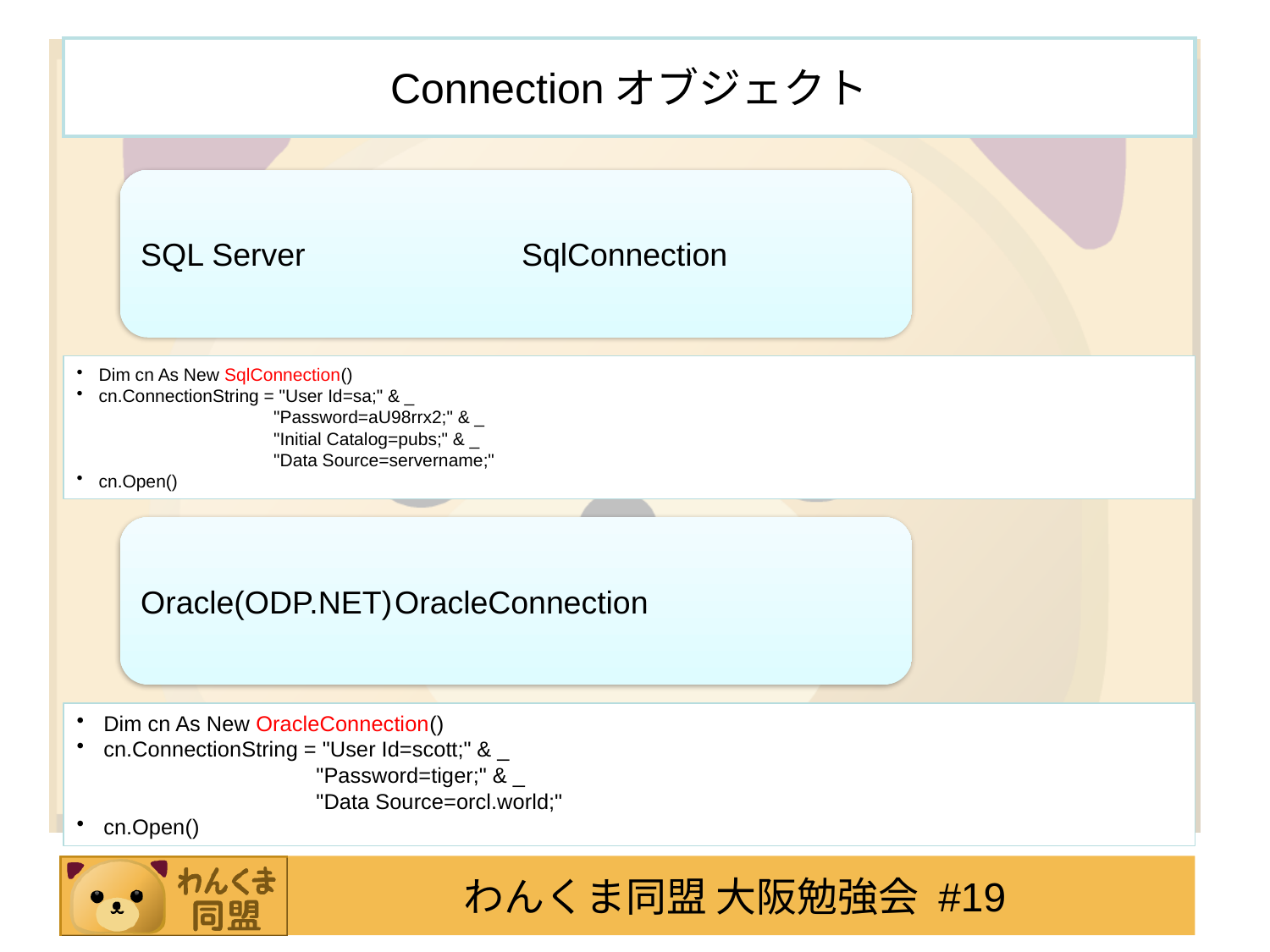

# Connectionオブジェクト
SQL Server		SqlConnection
Dim cn As New SqlConnection()
Oracle(ODP.NET)	OracleConnection
Dim cn As New OracleConnection()
cn.ConnectionString = "User Id=sa;" & _
                                    "Password=aU98rrx2;" & _
                                    "Initial Catalog=pubs;" & _
                                    "Data Source=servername;"
cn.Open()
cn.ConnectionString = "User Id=scott;" & _
                                    "Password=tiger;" & _
                                    "Data Source=orcl.world;"
cn.Open()